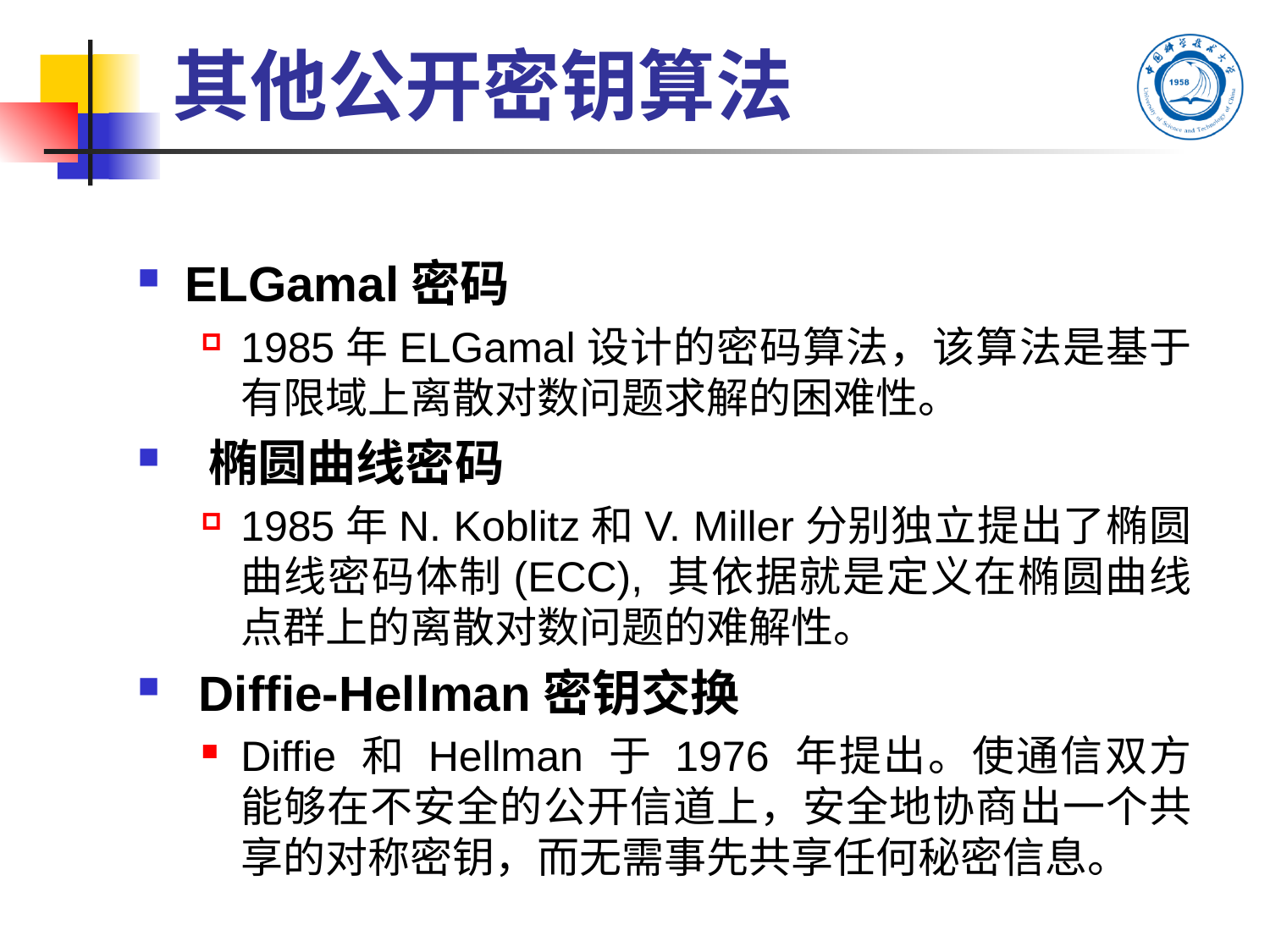

# 其他公开密钥算法
ELGamal密码
1985年ELGamal设计的密码算法，该算法是基于有限域上离散对数问题求解的困难性。
 椭圆曲线密码
1985年N. Koblitz和V. Miller分别独立提出了椭圆曲线密码体制(ECC), 其依据就是定义在椭圆曲线点群上的离散对数问题的难解性。
 Diffie-Hellman密钥交换
Diffie 和 Hellman 于 1976 年提出。使通信双方能够在不安全的公开信道上，安全地协商出一个共享的对称密钥，而无需事先共享任何秘密信息。